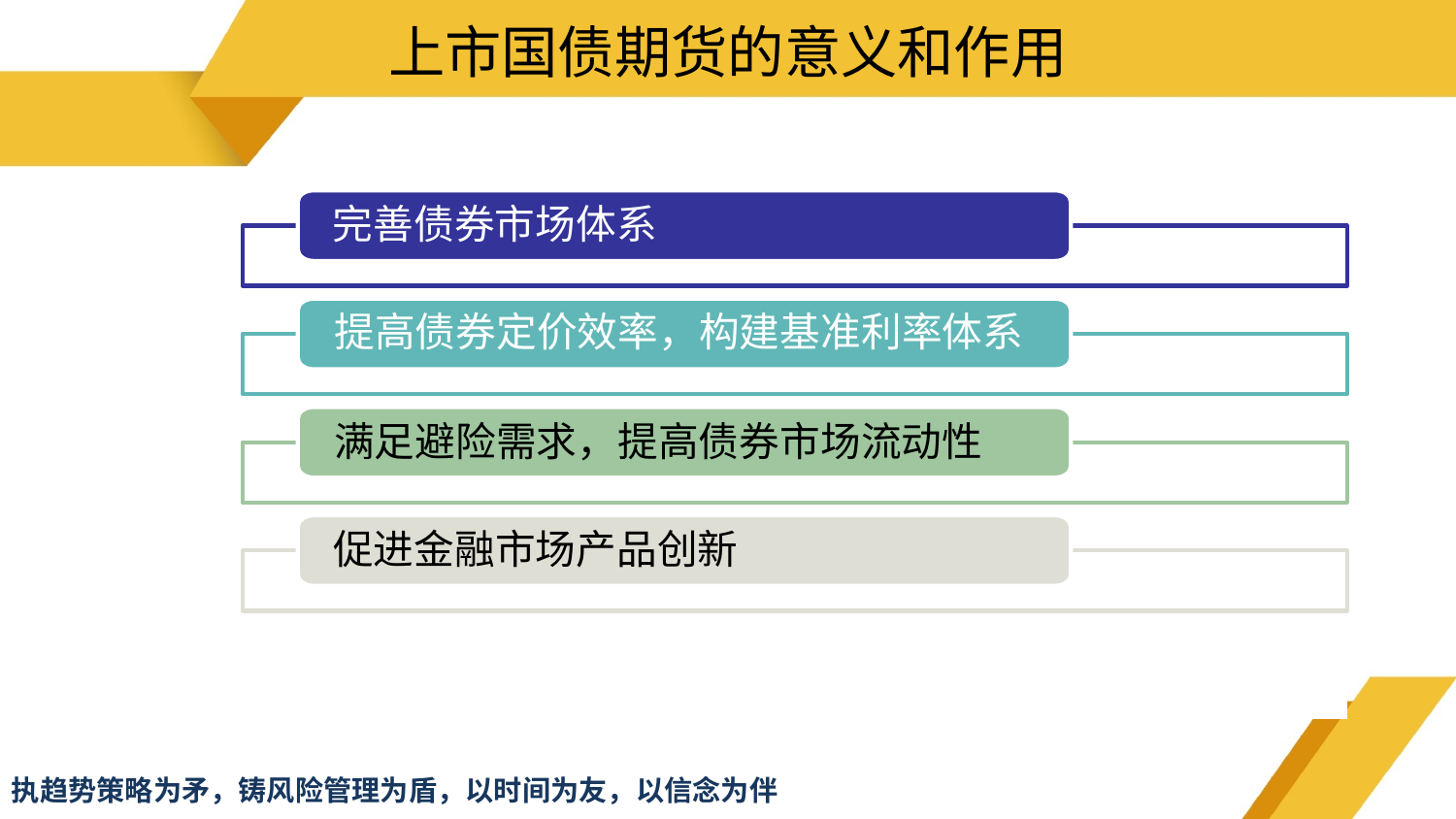

# 上市国债期货的意义和作用

完善债券市场体系

提高债券定价效率，构建基准利率体系

满足避险需求，提高债券市场流动性

促进金融市场产品创新